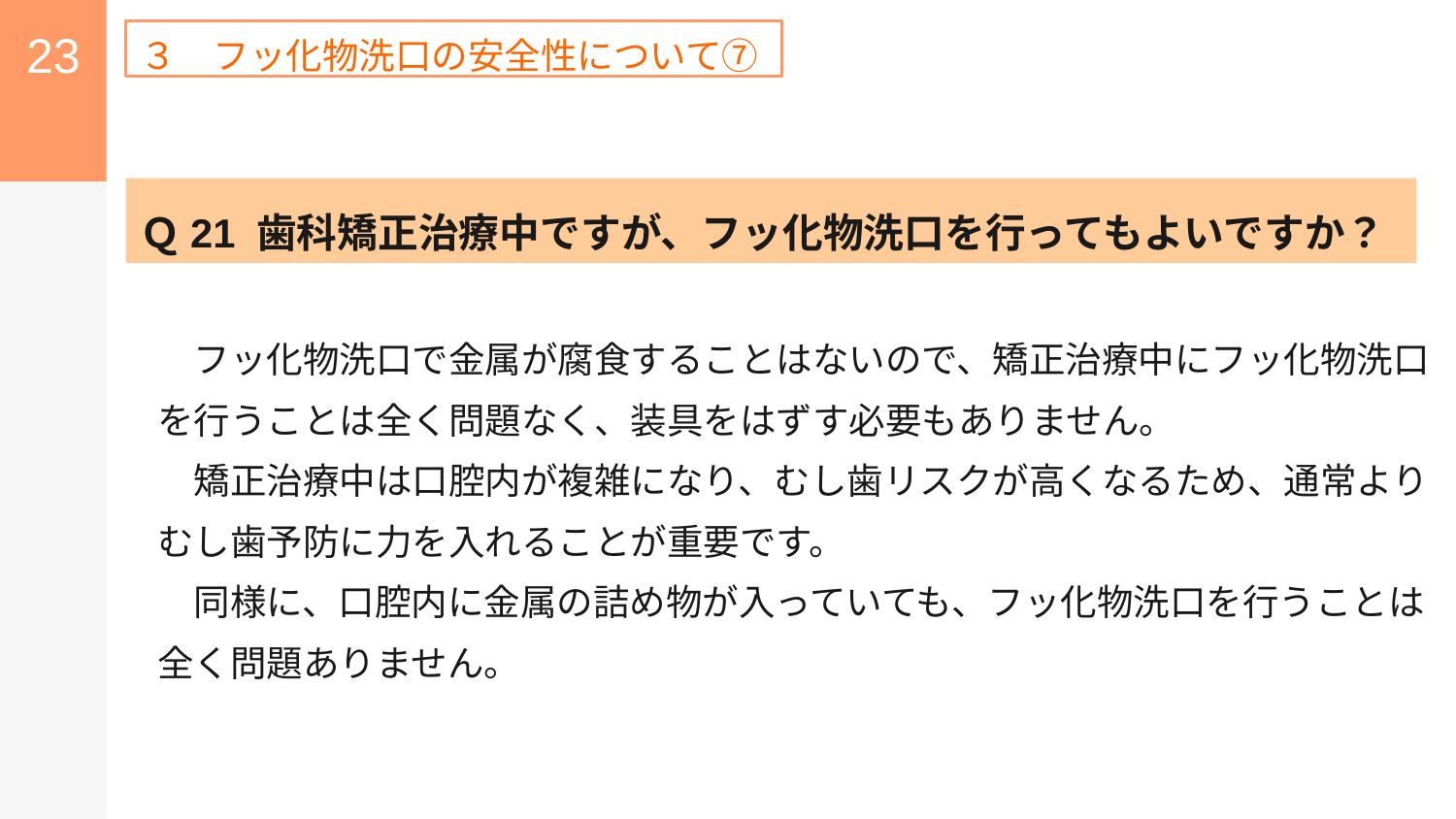

23
３　フッ化物洗口の安全性について⑦
Ｑ21 歯科矯正治療中ですが、フッ化物洗口を行ってもよいですか？
　　フッ化物洗口で金属が腐食することはないので、矯正治療中にフッ化物洗口
　を行うことは全く問題なく、装具をはずす必要もありません。
　　矯正治療中は口腔内が複雑になり、むし歯リスクが高くなるため、通常より
　むし歯予防に力を入れることが重要です。
　　同様に、口腔内に金属の詰め物が入っていても、フッ化物洗口を行うことは
　全く問題ありません。